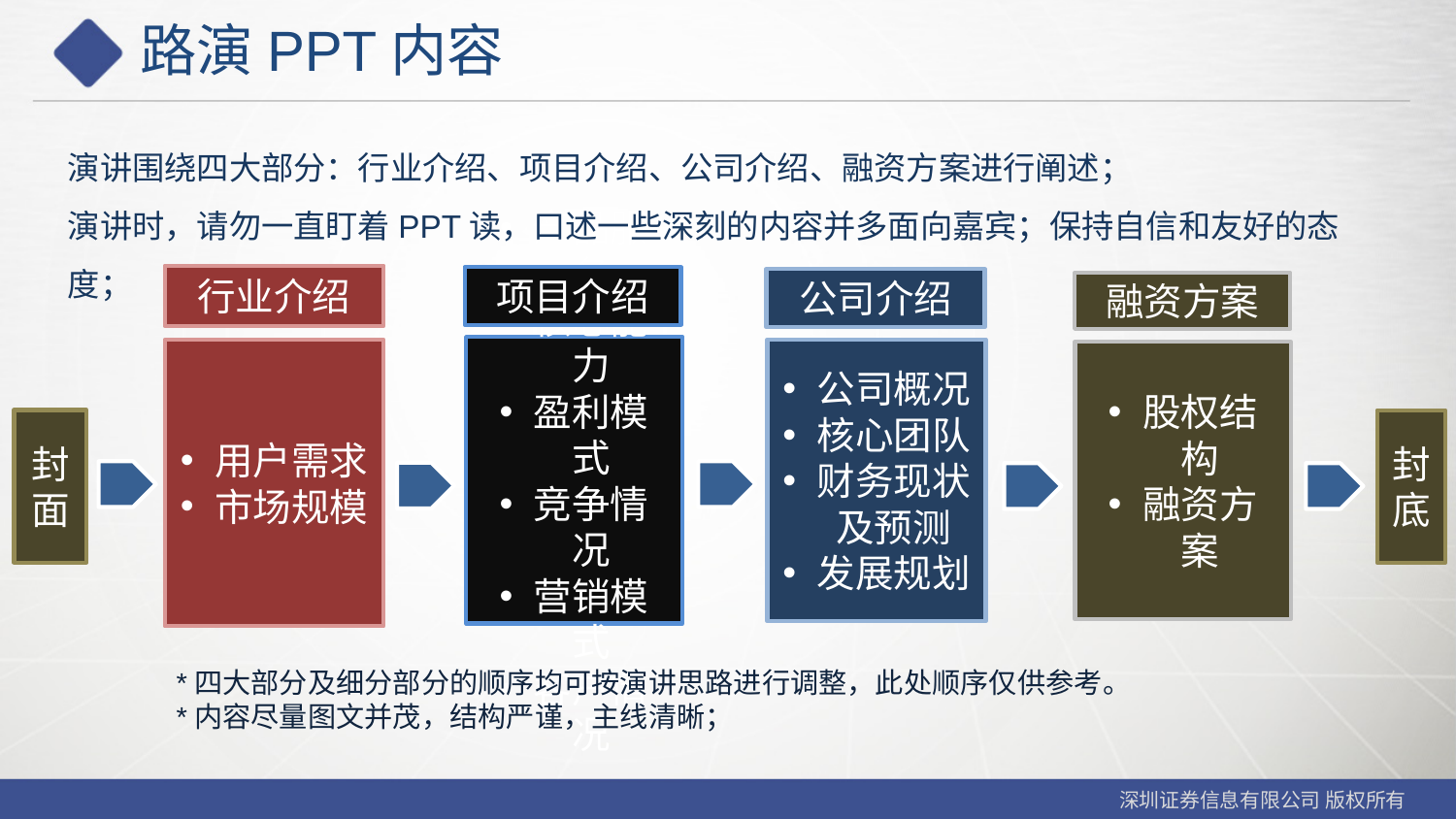

# 路演PPT内容
演讲围绕四大部分：行业介绍、项目介绍、公司介绍、融资方案进行阐述；
演讲时，请勿一直盯着PPT读，口述一些深刻的内容并多面向嘉宾；保持自信和友好的态度；
行业介绍
项目介绍
公司介绍
融资方案
产品服务
核心能力
盈利模式
竞争情况
营销模式
客户情况
公司概况
核心团队
财务现状及预测
发展规划
用户需求
市场规模
股权结构
融资方案
封面
封底

*四大部分及细分部分的顺序均可按演讲思路进行调整，此处顺序仅供参考。
*内容尽量图文并茂，结构严谨，主线清晰；
深圳证券信息有限公司 版权所有